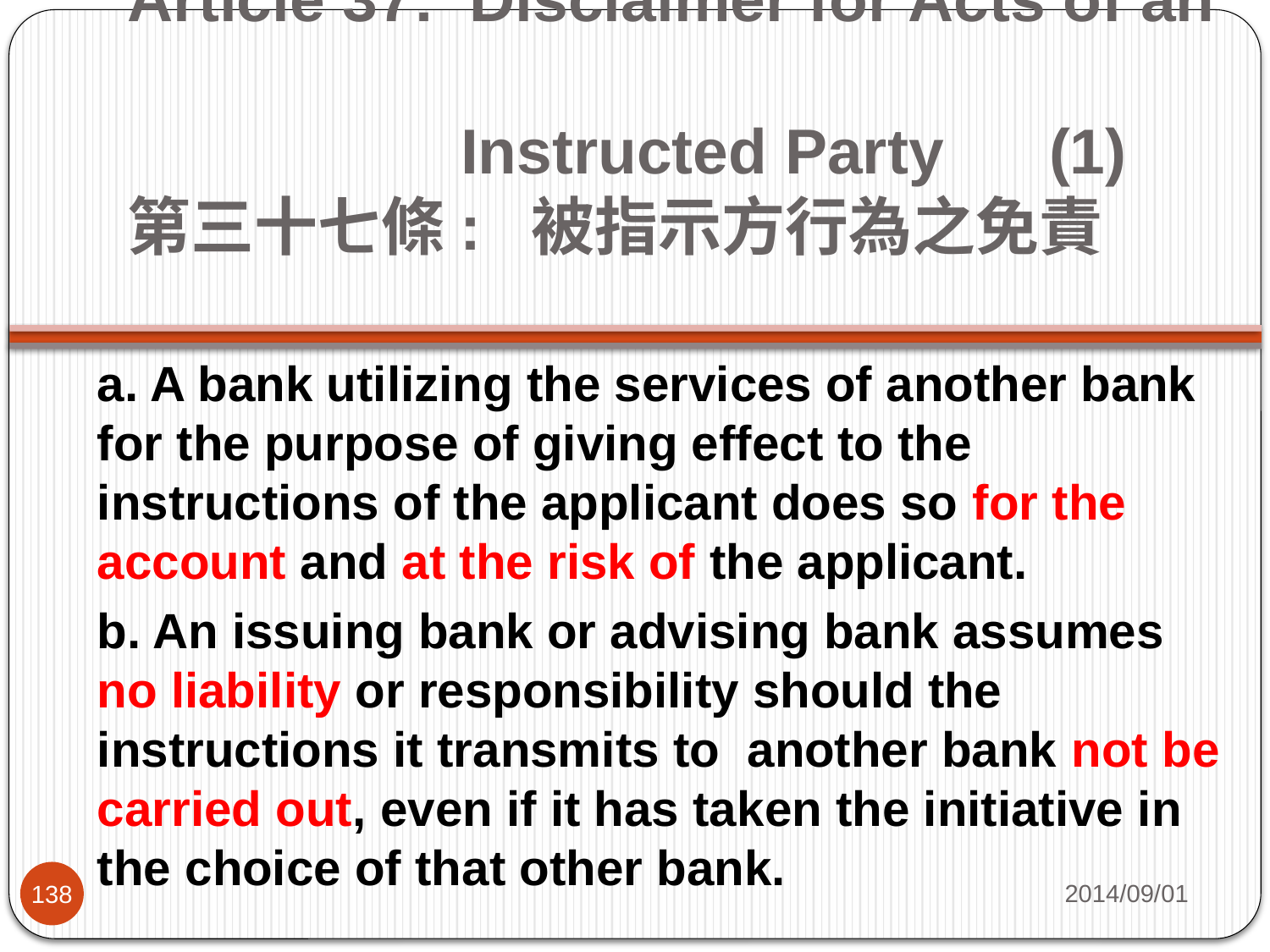

# Article 37:  Disclaimer for Acts of an Instructed Party      (1)   第三十七條:  被指示方行為之免責
a. A bank utilizing the services of another bank for the purpose of giving effect to the instructions of the applicant does so for the account and at the risk of the applicant.
b. An issuing bank or advising bank assumes no liability or responsibility should the instructions it transmits to  another bank not be carried out, even if it has taken the initiative in the choice of that other bank.
2014/09/01
138